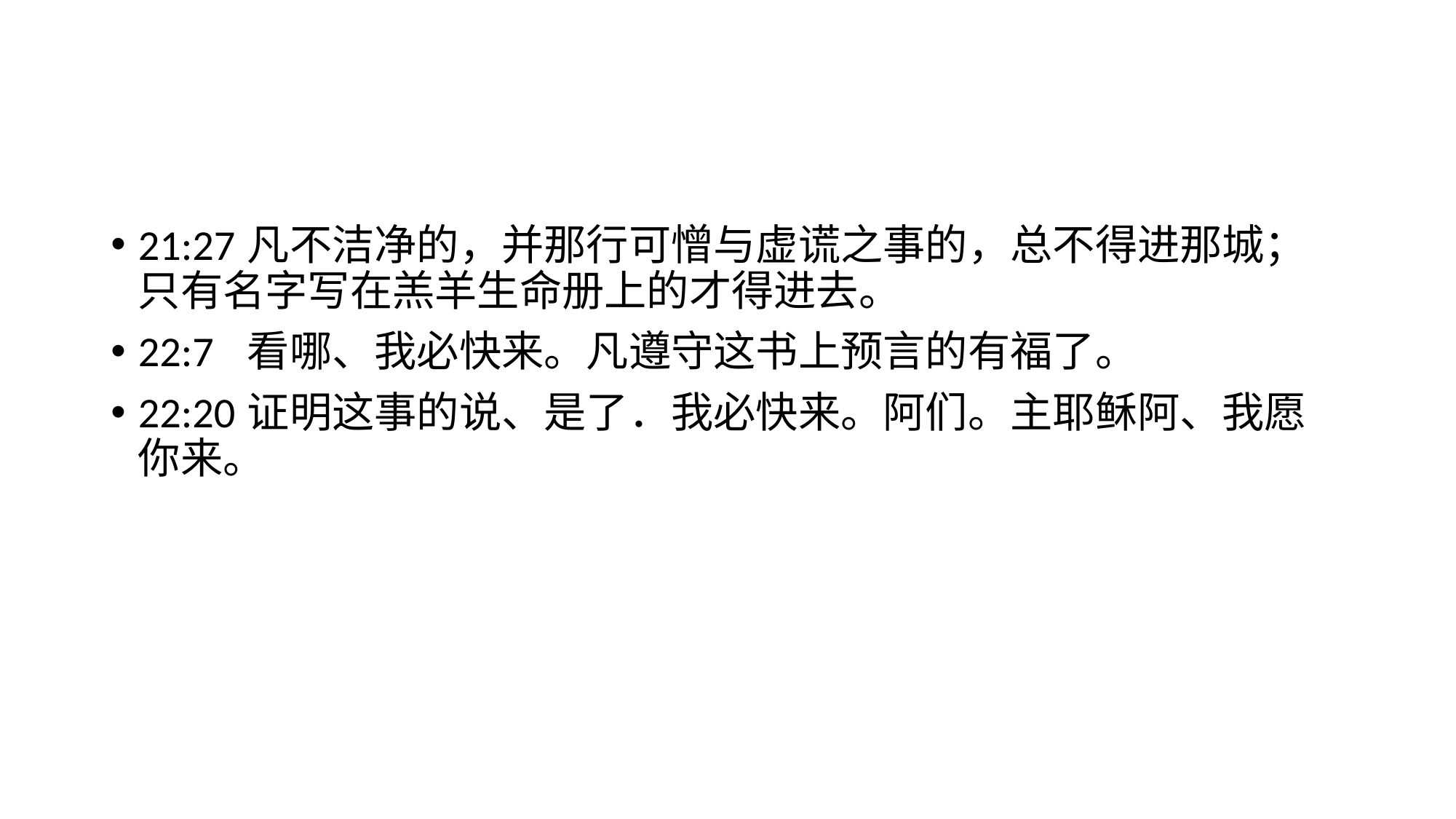

#
21:27	凡不洁净的，并那行可憎与虚谎之事的，总不得进那城；只有名字写在羔羊生命册上的才得进去。
22:7	看哪、我必快来。凡遵守这书上预言的有福了。
22:20	证明这事的说、是了．我必快来。阿们。主耶稣阿、我愿你来。